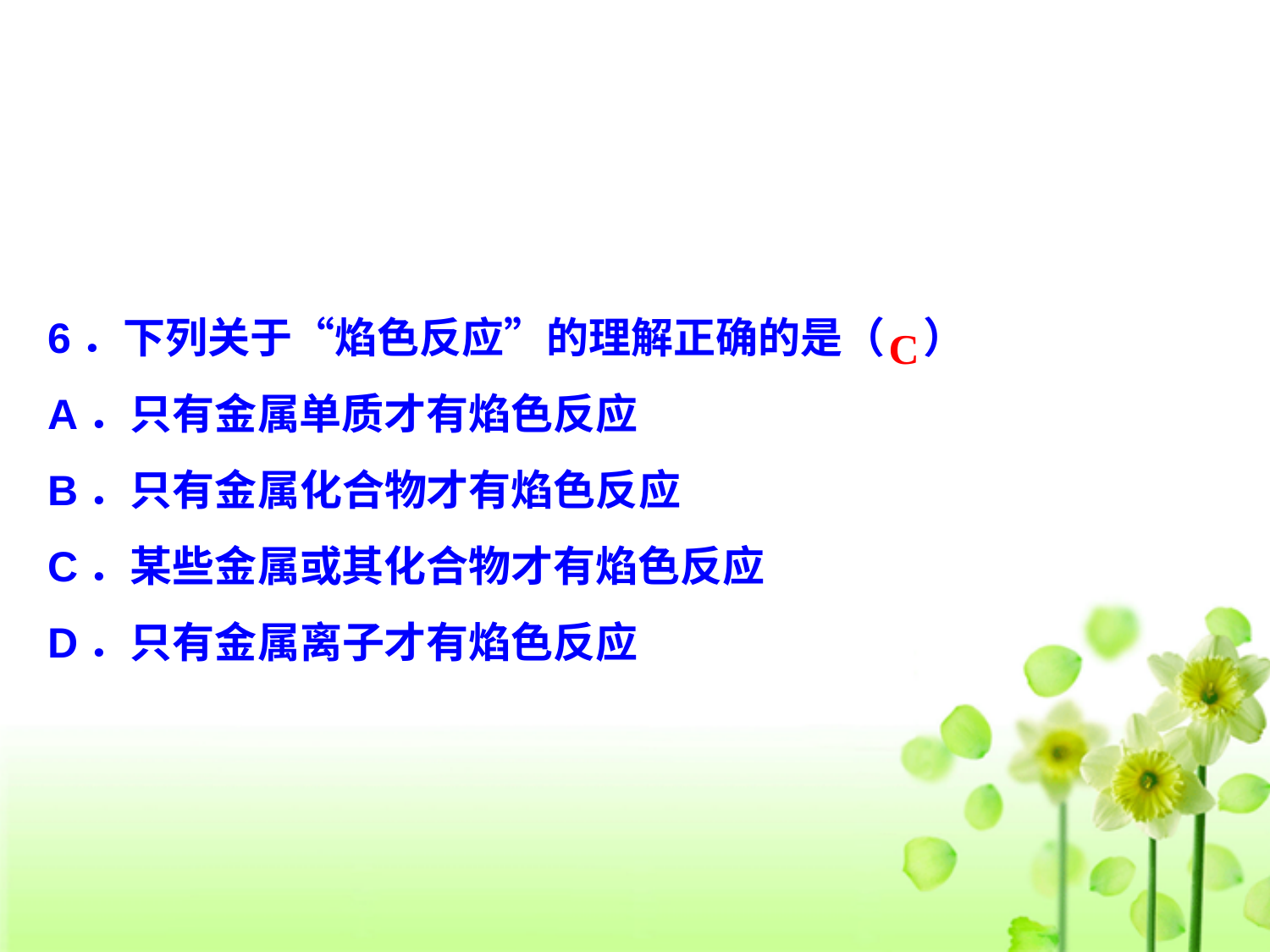

#
6．下列关于“焰色反应”的理解正确的是（    ）
A．只有金属单质才有焰色反应
B．只有金属化合物才有焰色反应
C．某些金属或其化合物才有焰色反应
D．只有金属离子才有焰色反应
C